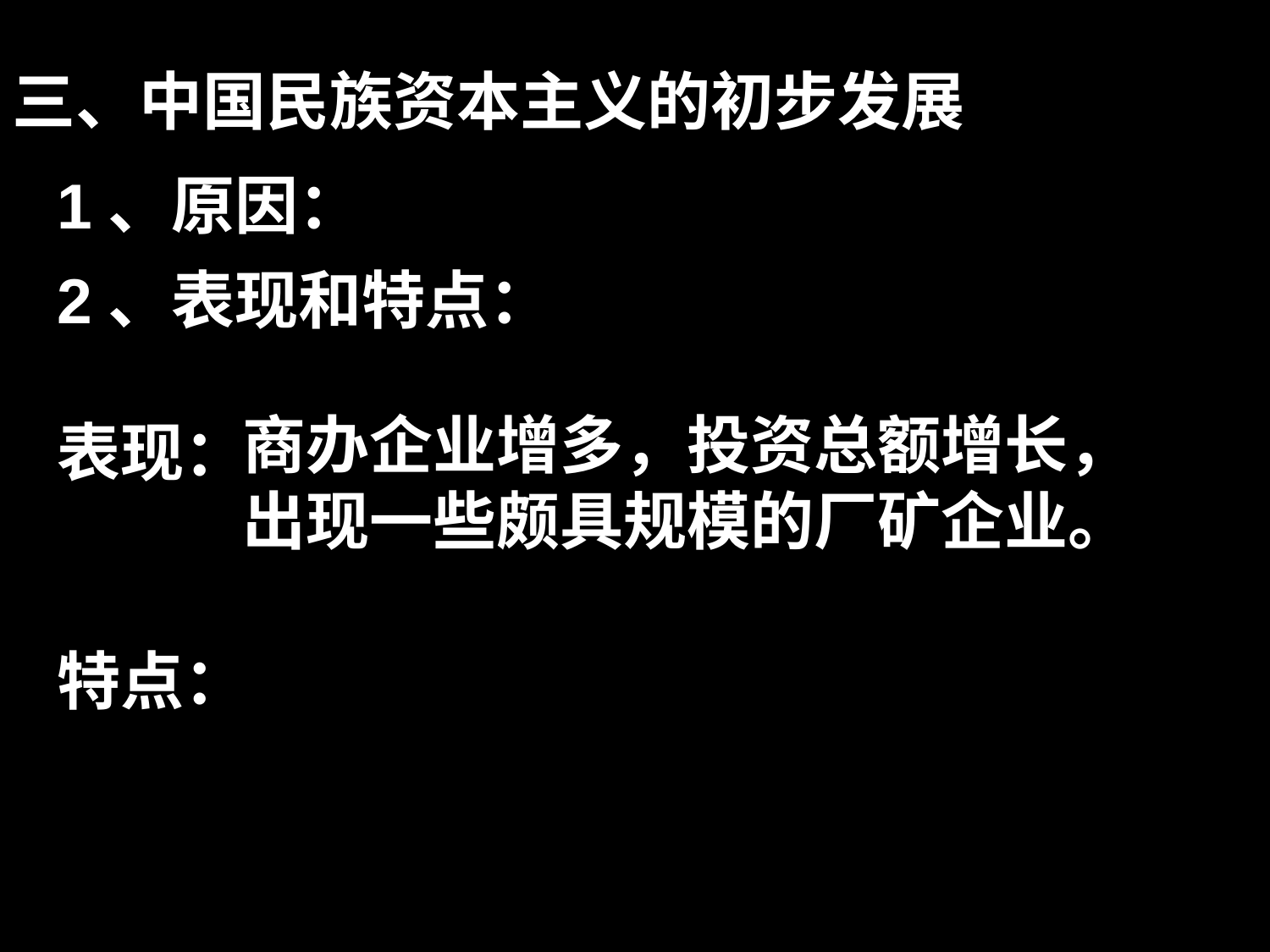

三、中国民族资本主义的初步发展
1、原因：
2、表现和特点：

表现：

特点：
商办企业增多，投资总额增长，  出现一些颇具规模的厂矿企业。